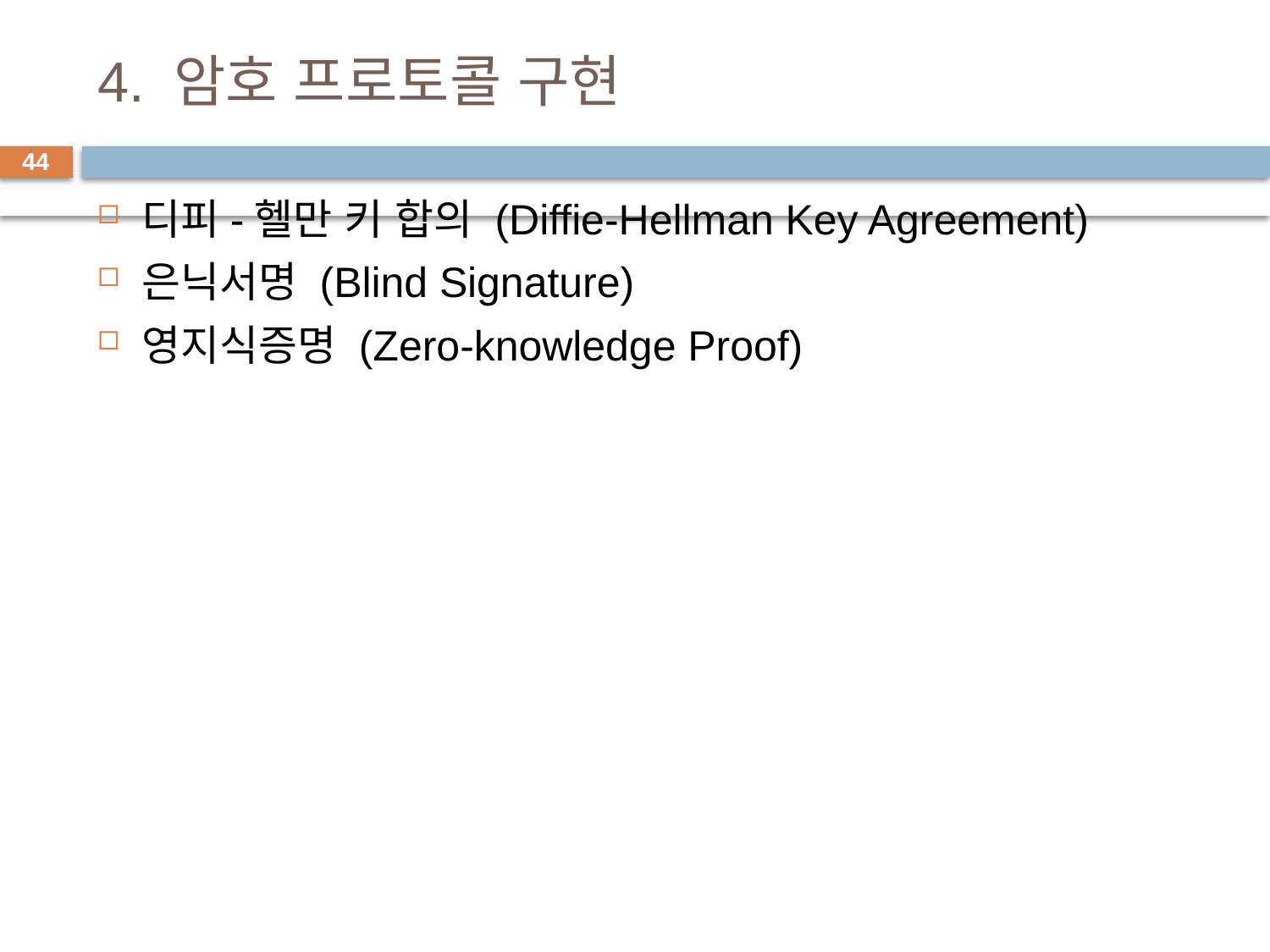

# 4. 암호 프로토콜 구현
44
디피-헬만 키 합의 (Diffie-Hellman Key Agreement)
은닉서명 (Blind Signature)
영지식증명 (Zero-knowledge Proof)